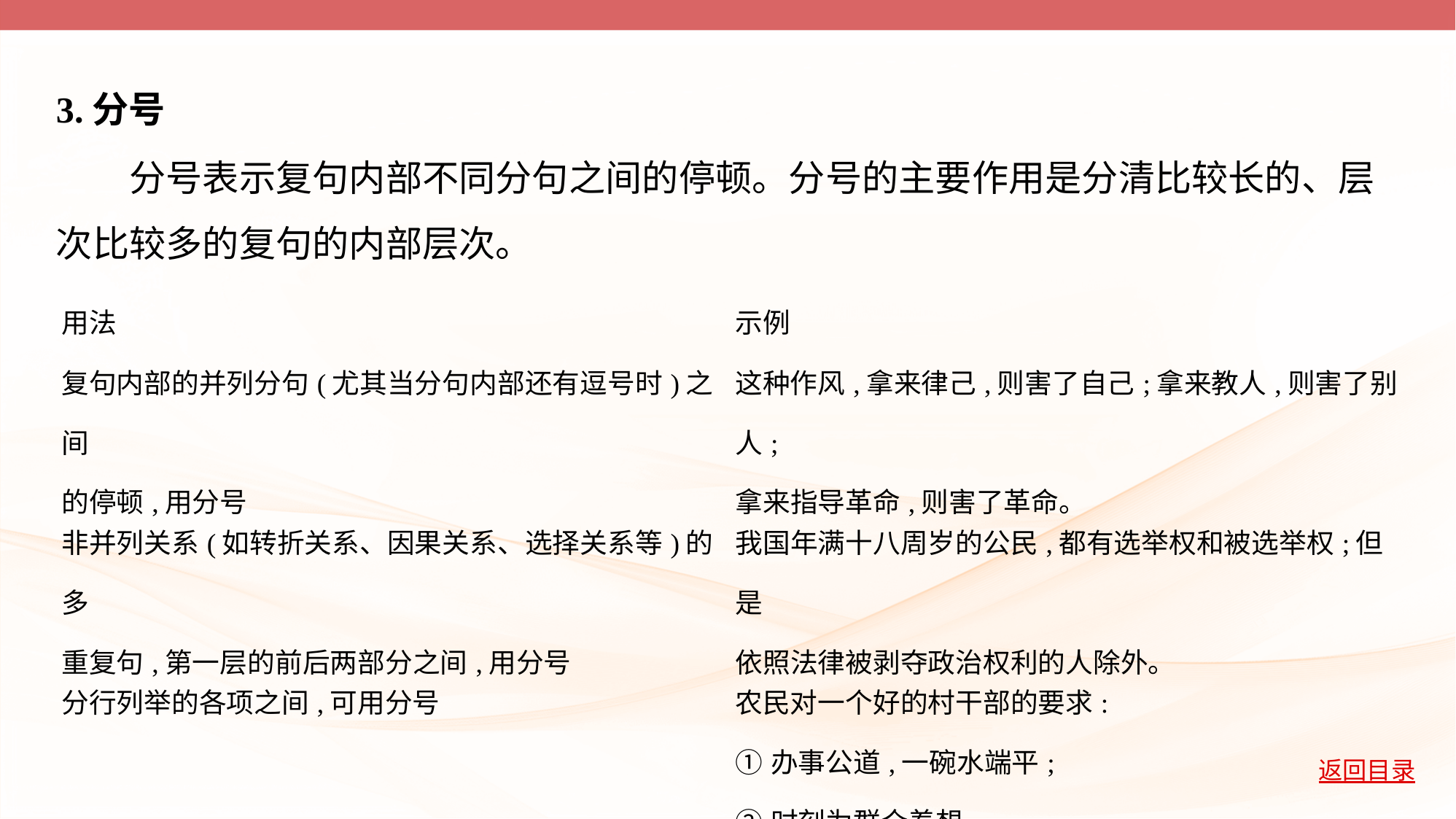

3.分号
　　分号表示复句内部不同分句之间的停顿。分号的主要作用是分清比较长的、层
次比较多的复句的内部层次。
| 用法 | 示例 |
| --- | --- |
| 复句内部的并列分句(尤其当分句内部还有逗号时)之间 的停顿,用分号 | 这种作风,拿来律己,则害了自己;拿来教人,则害了别人; 拿来指导革命,则害了革命。 |
| 非并列关系(如转折关系、因果关系、选择关系等)的多 重复句,第一层的前后两部分之间,用分号 | 我国年满十八周岁的公民,都有选举权和被选举权;但是 依照法律被剥夺政治权利的人除外。 |
| 分行列举的各项之间,可用分号 | 农民对一个好的村干部的要求: ①办事公道,一碗水端平; ②时刻为群众着想; ③有经济头脑。 |